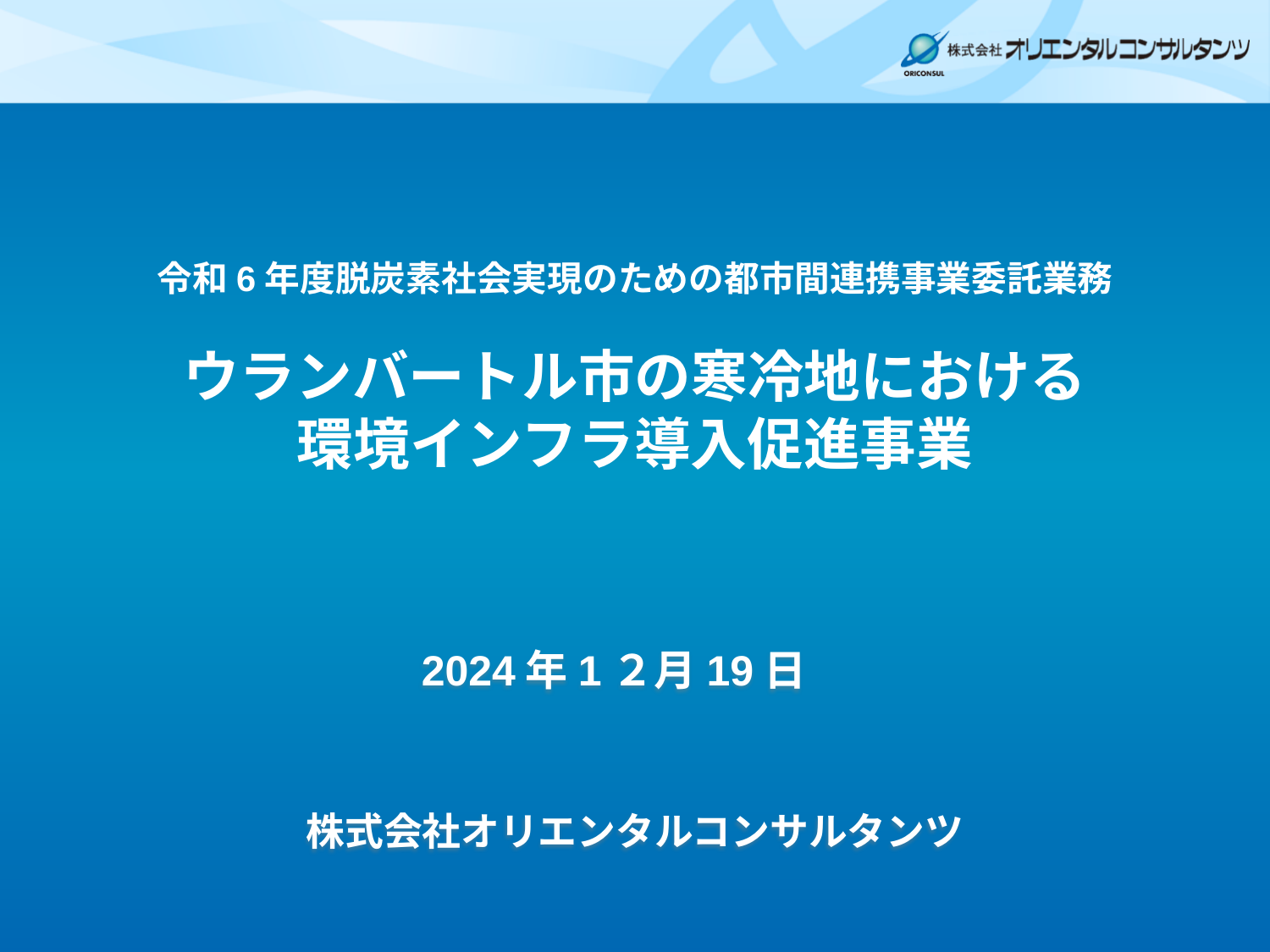

令和6年度脱炭素社会実現のための都市間連携事業委託業務

ウランバートル市の寒冷地における
環境インフラ導入促進事業
2024年1２月19日
株式会社オリエンタルコンサルタンツ